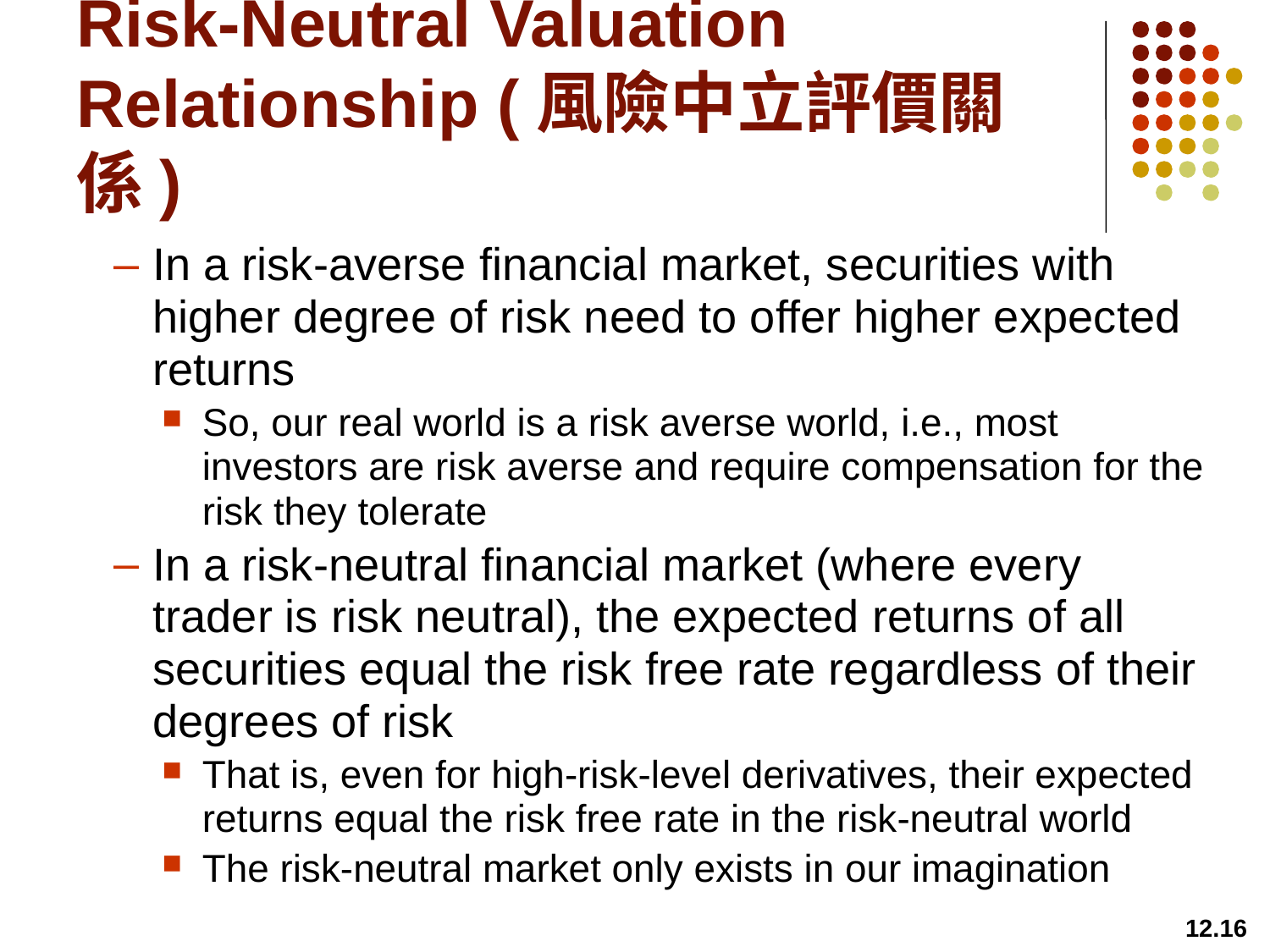

# Risk-Neutral Valuation Relationship (風險中立評價關係)
In a risk-averse financial market, securities with higher degree of risk need to offer higher expected returns
So, our real world is a risk averse world, i.e., most investors are risk averse and require compensation for the risk they tolerate
In a risk-neutral financial market (where every trader is risk neutral), the expected returns of all securities equal the risk free rate regardless of their degrees of risk
That is, even for high-risk-level derivatives, their expected returns equal the risk free rate in the risk-neutral world
The risk-neutral market only exists in our imagination

12.16